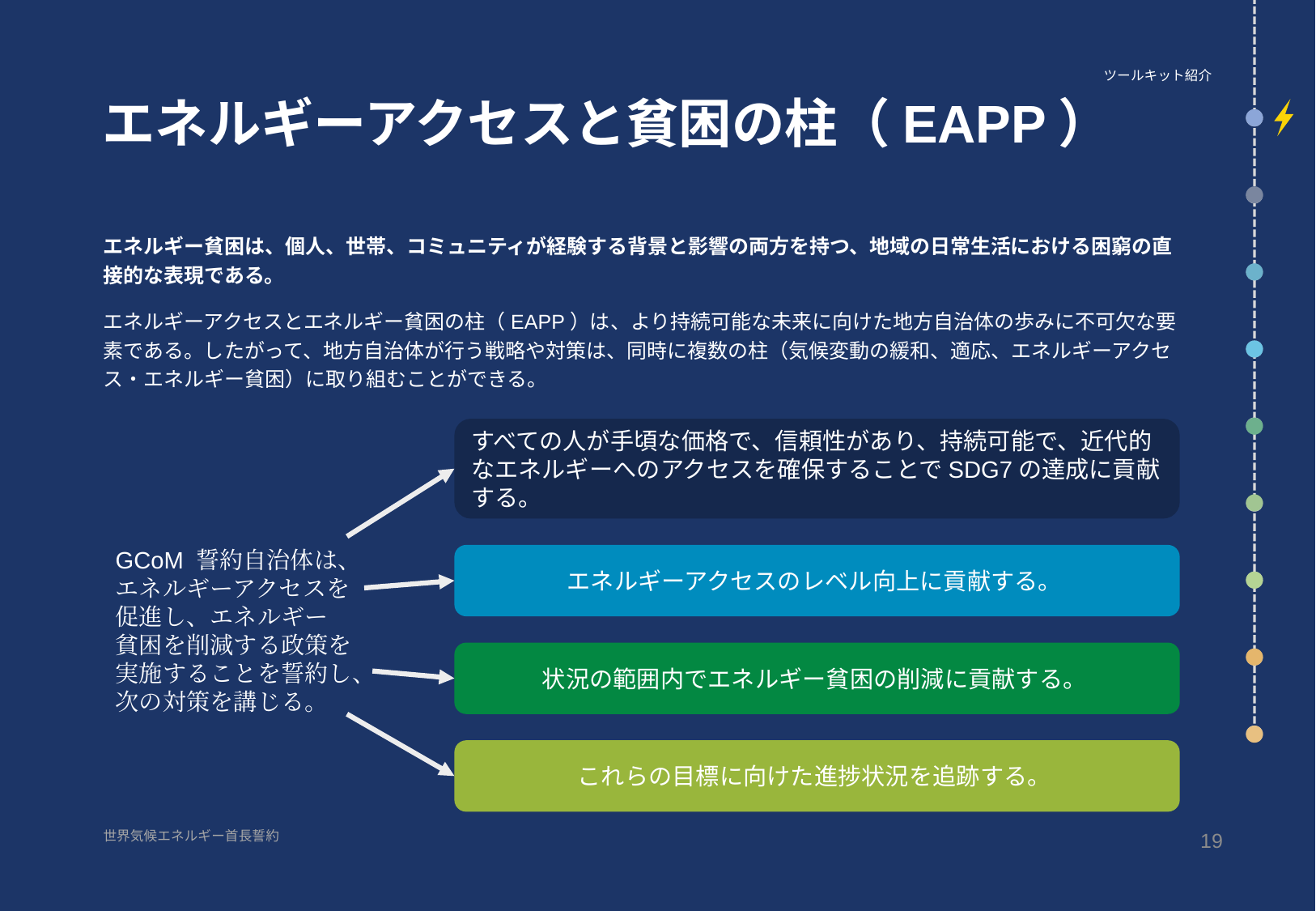

ツールキット紹介
# エネルギーアクセスと貧困の柱（EAPP）

エネルギー貧困は、個人、世帯、コミュニティが経験する背景と影響の両方を持つ、地域の日常生活における困窮の直接的な表現である。
エネルギーアクセスとエネルギー貧困の柱（EAPP）は、より持続可能な未来に向けた地方自治体の歩みに不可欠な要素である。したがって、地方自治体が行う戦略や対策は、同時に複数の柱（気候変動の緩和、適応、エネルギーアクセス・エネルギー貧困）に取り組むことができる。

すべての人が手頃な価格で、信頼性があり、持続可能で、近代的なエネルギーへのアクセスを確保することでSDG7の達成に貢献する。
GCoM 誓約自治体は、エネルギーアクセスを促進し、エネルギー
貧困を削減する政策を実施することを誓約し、次の対策を講じる。

エネルギーアクセスのレベル向上に貢献する。

状況の範囲内でエネルギー貧困の削減に貢献する。

これらの目標に向けた進捗状況を追跡する。
19